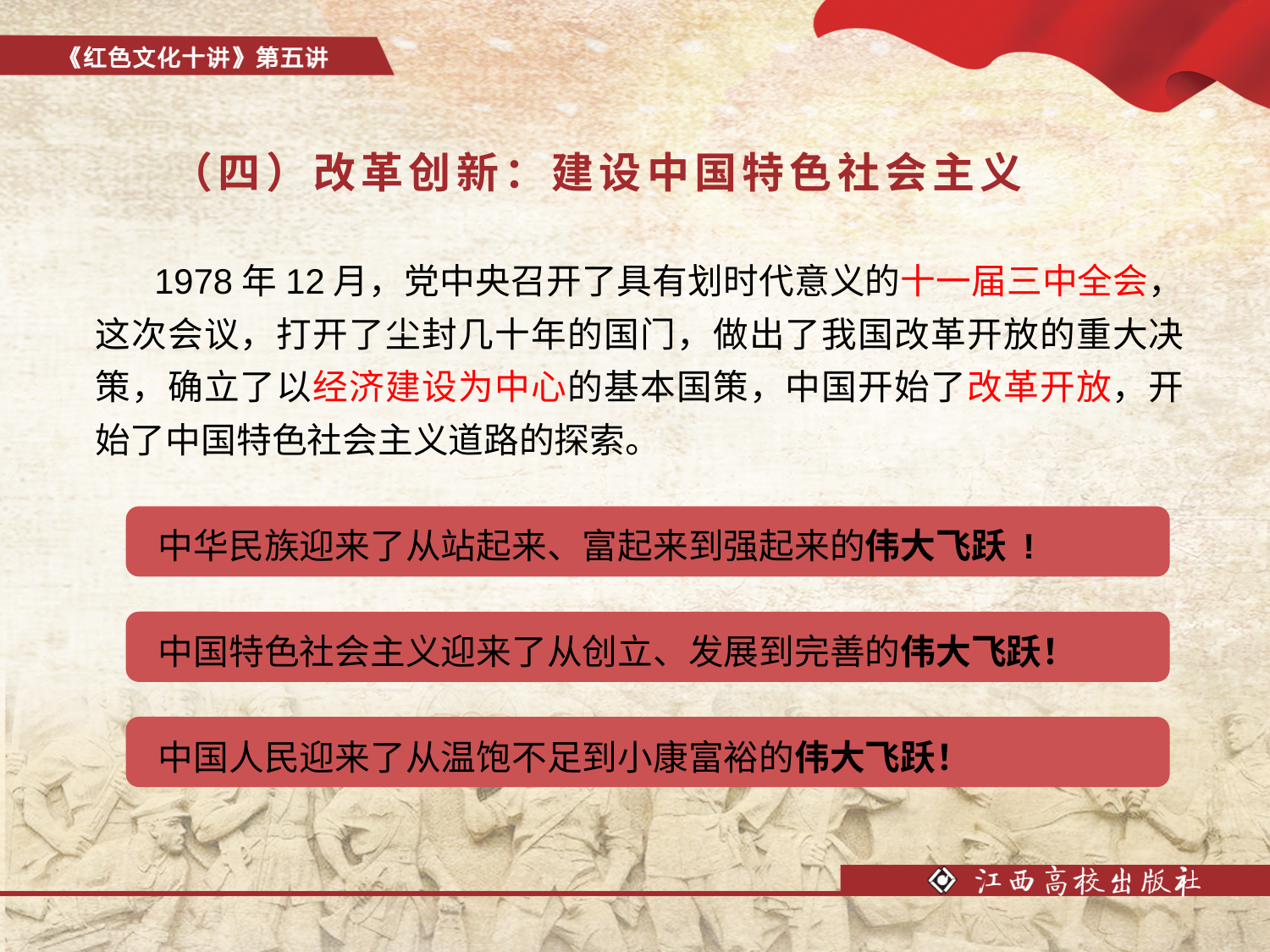

# （四）改革创新：建设中国特色社会主义
      1978年12月，党中央召开了具有划时代意义的十一届三中全会，这次会议，打开了尘封几十年的国门，做出了我国改革开放的重大决策，确立了以经济建设为中心的基本国策，中国开始了改革开放，开始了中国特色社会主义道路的探索。

       中华民族迎来了从站起来、富起来到强起来的伟大飞跃 !

       中国特色社会主义迎来了从创立、发展到完善的伟大飞跃！

       中国人民迎来了从温饱不足到小康富裕的伟大飞跃！